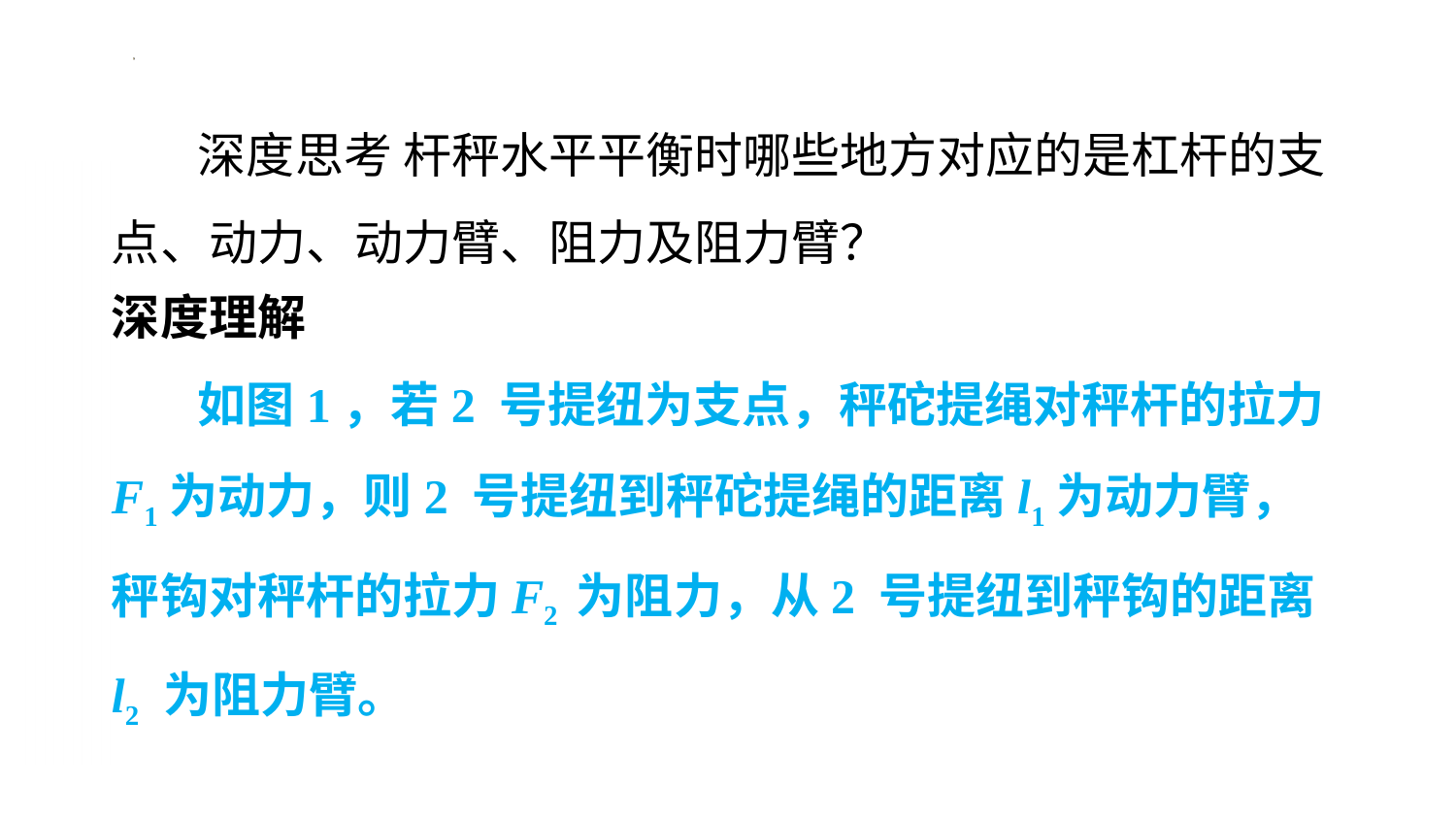

感悟新知
深度思考 杆秤水平平衡时哪些地方对应的是杠杆的支点、动力、动力臂、阻力及阻力臂？
深度理解
如图1，若2 号提纽为支点，秤砣提绳对秤杆的拉力F1为动力，则2 号提纽到秤砣提绳的距离l1为动力臂，秤钩对秤杆的拉力F2 为阻力，从2 号提纽到秤钩的距离l2 为阻力臂。